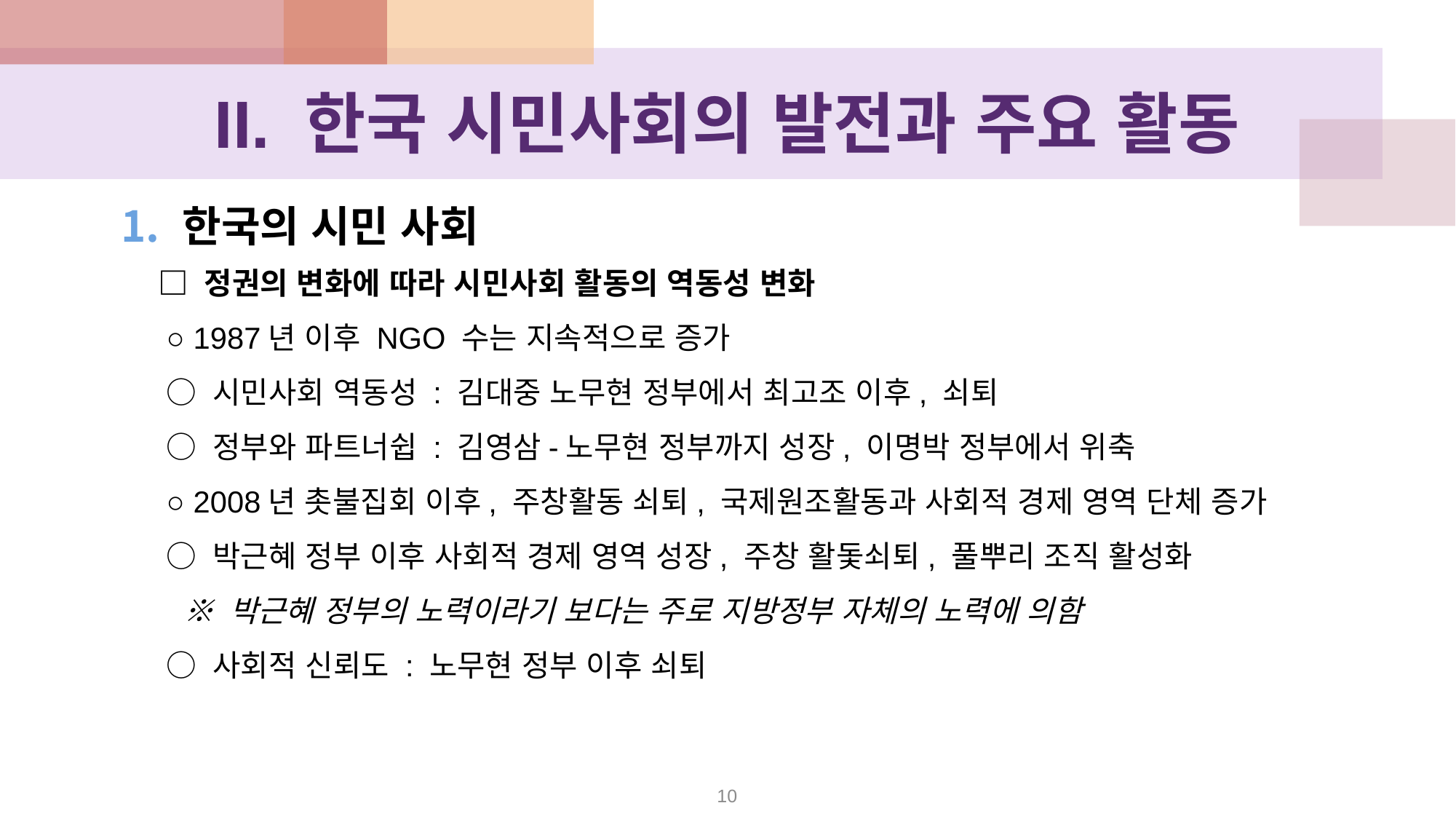

# II. 한국 시민사회의 발전과 주요 활동
한국의 시민 사회
□ 정권의 변화에 따라 시민사회 활동의 역동성 변화
 ○ 1987년 이후 NGO 수는 지속적으로 증가
 ○ 시민사회 역동성 : 김대중 노무현 정부에서 최고조 이후, 쇠퇴
 ○ 정부와 파트너쉽 : 김영삼-노무현 정부까지 성장, 이명박 정부에서 위축
 ○ 2008년 촛불집회 이후, 주창활동 쇠퇴, 국제원조활동과 사회적 경제 영역 단체 증가
 ○ 박근혜 정부 이후 사회적 경제 영역 성장, 주창 활돛쇠퇴, 풀뿌리 조직 활성화
   ※ 박근혜 정부의 노력이라기 보다는 주로 지방정부 자체의 노력에 의함
 ○ 사회적 신뢰도 : 노무현 정부 이후 쇠퇴
10